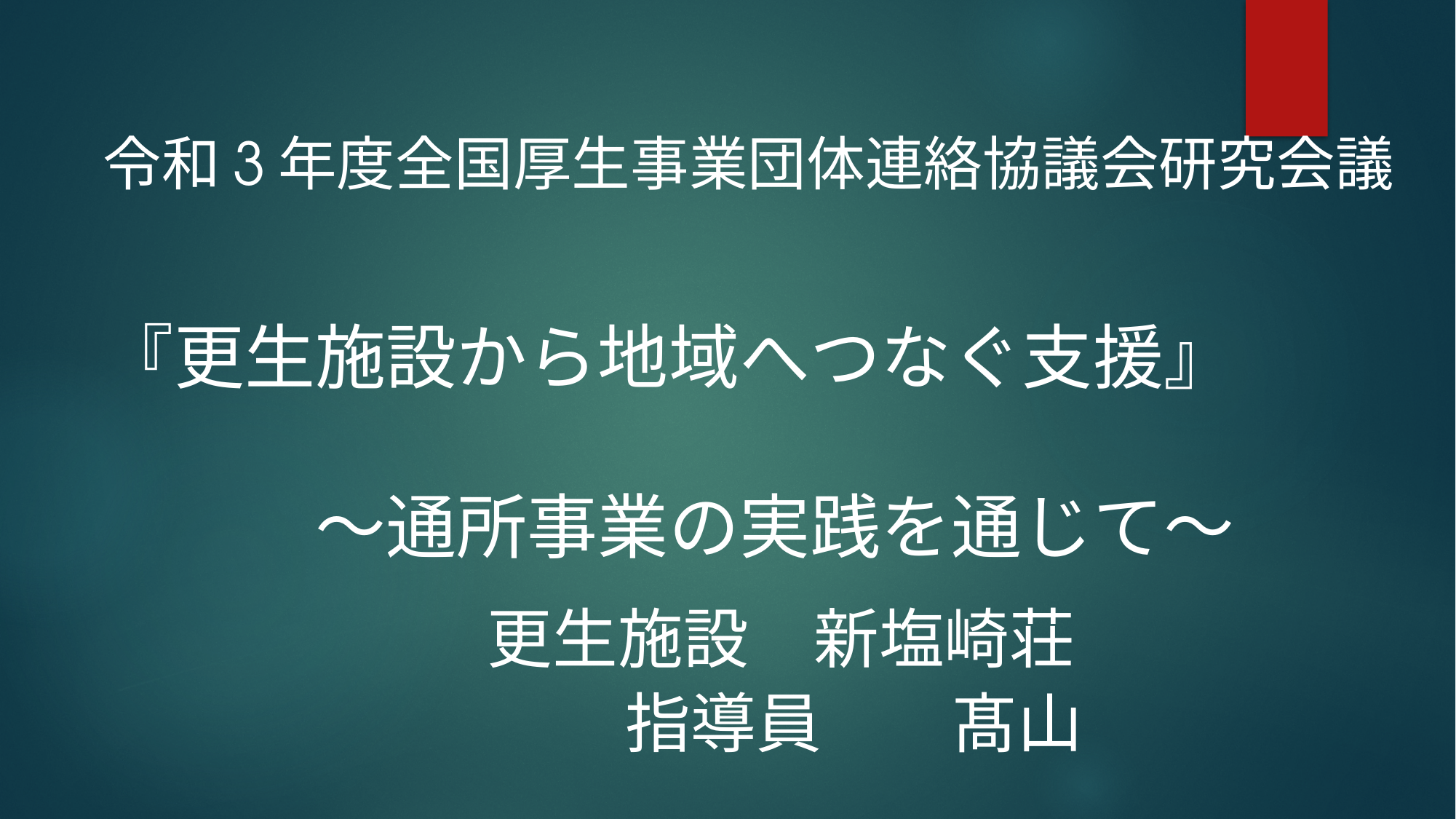

# 令和3年度全国厚生事業団体連絡協議会研究会議 『更生施設から地域へつなぐ支援』 　　　～通所事業の実践を通じて～ 　　　　更生施設　新塩崎荘 　　　　　　　　指導員　　髙山